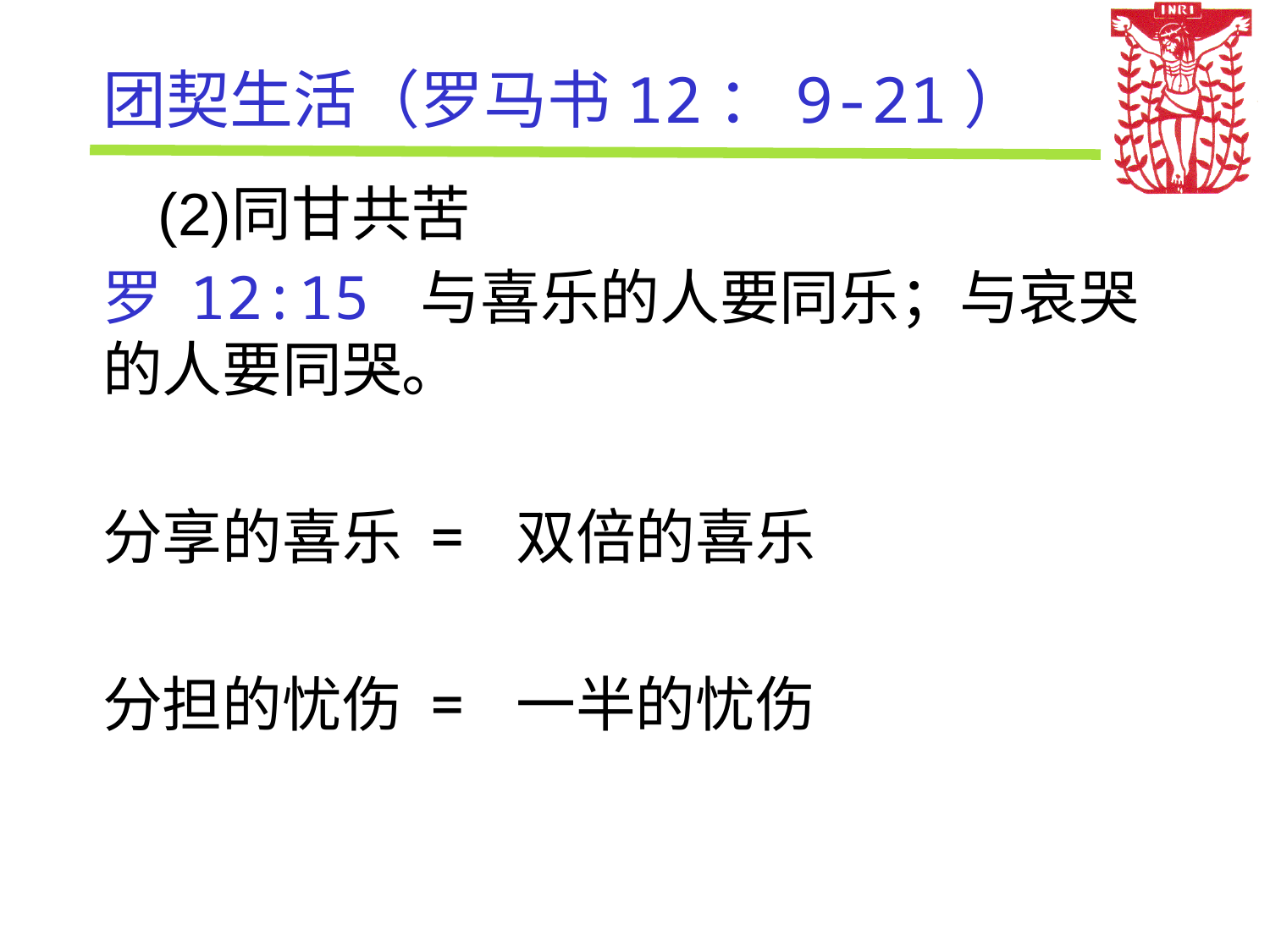

# 团契生活（罗马书12：9-21）
同甘共苦
罗 12:15 与喜乐的人要同乐；与哀哭的人要同哭。

分享的喜乐 = 双倍的喜乐

分担的忧伤 = 一半的忧伤